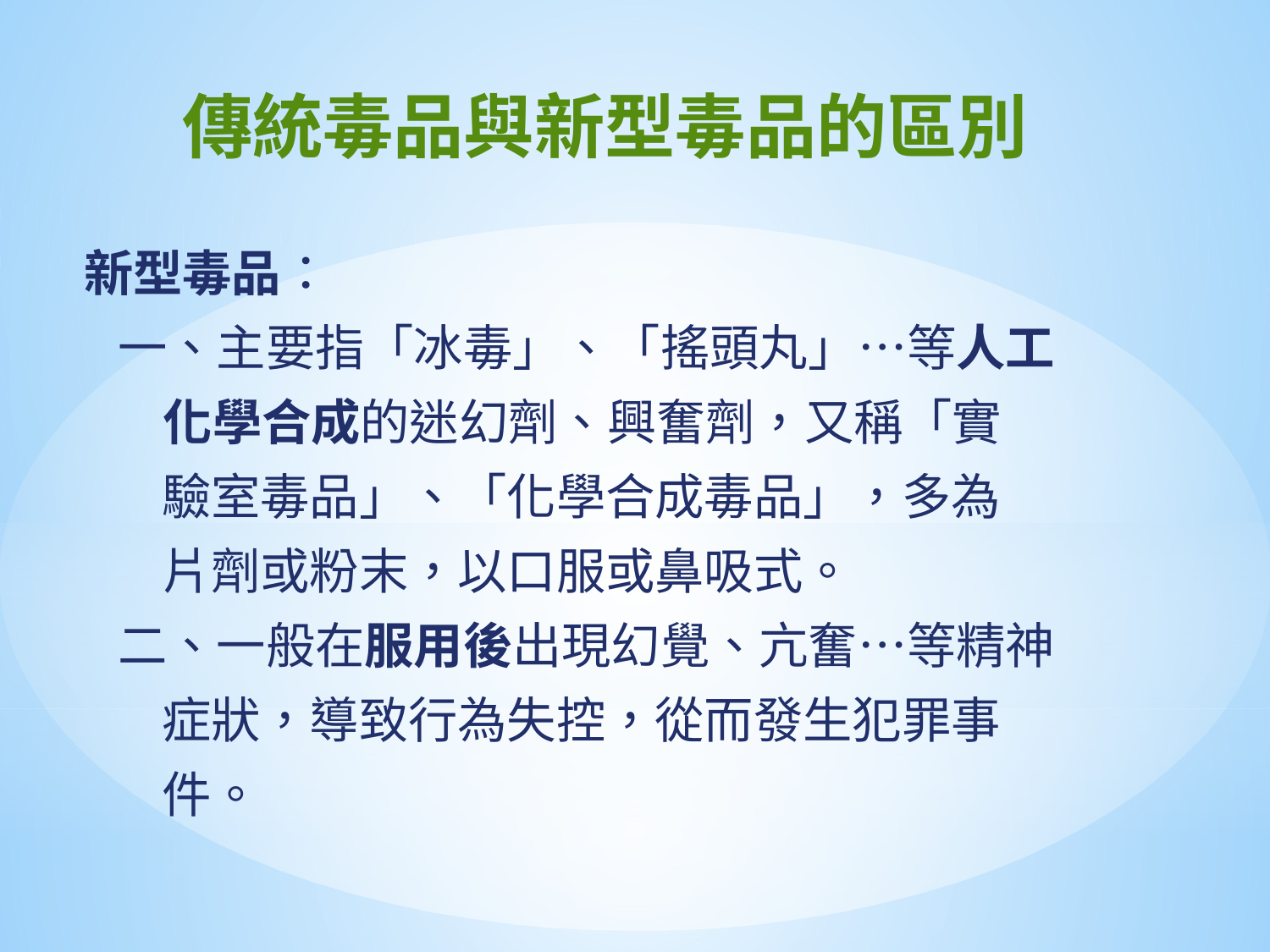

傳統毒品與新型毒品的區別
新型毒品：
  一、主要指「冰毒」、「搖頭丸」…等人工
      化學合成的迷幻劑、興奮劑，又稱「實
      驗室毒品」、「化學合成毒品」，多為
      片劑或粉末，以口服或鼻吸式。
  二、一般在服用後出現幻覺、亢奮…等精神
      症狀，導致行為失控，從而發生犯罪事
      件。